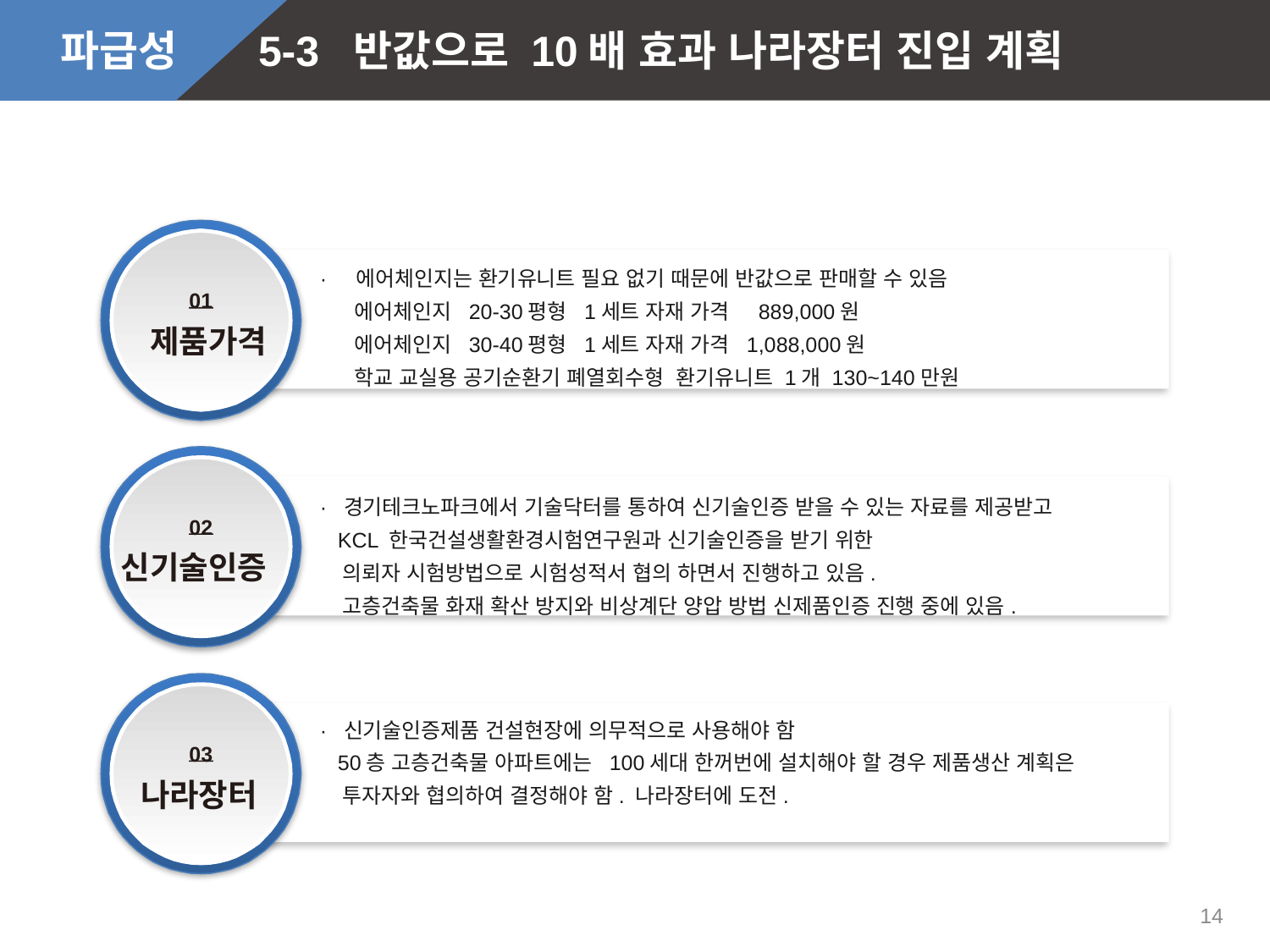

파급성      5-3  반값으로 10배 효과 나라장터 진입 계획

·    에어체인지는 환기유니트 필요 없기 때문에 반값으로 판매할 수 있음
     에어체인지  20-30평형  1세트 자재 가격    889,000원
     에어체인지  30-40평형  1세트 자재 가격  1,088,000원
     학교 교실용 공기순환기 폐열회수형  환기유니트 1개 130~140만원
01

제품가격

·  경기테크노파크에서 기술닥터를 통하여 신기술인증 받을 수 있는 자료를 제공받고
   KCL 한국건설생활환경시험연구원과 신기술인증을 받기 위한
   의뢰자 시험방법으로 시험성적서 협의 하면서 진행하고 있음.
   고층건축물 화재 확산 방지와 비상계단 양압 방법 신제품인증 진행 중에 있음.
02

신기술인증

·  신기술인증제품 건설현장에 의무적으로 사용해야 함
   50층 고층건축물 아파트에는  100세대 한꺼번에 설치해야 할 경우 제품생산 계획은
   투자자와 협의하여 결정해야 함. 나라장터에 도전.
03

나라장터
14